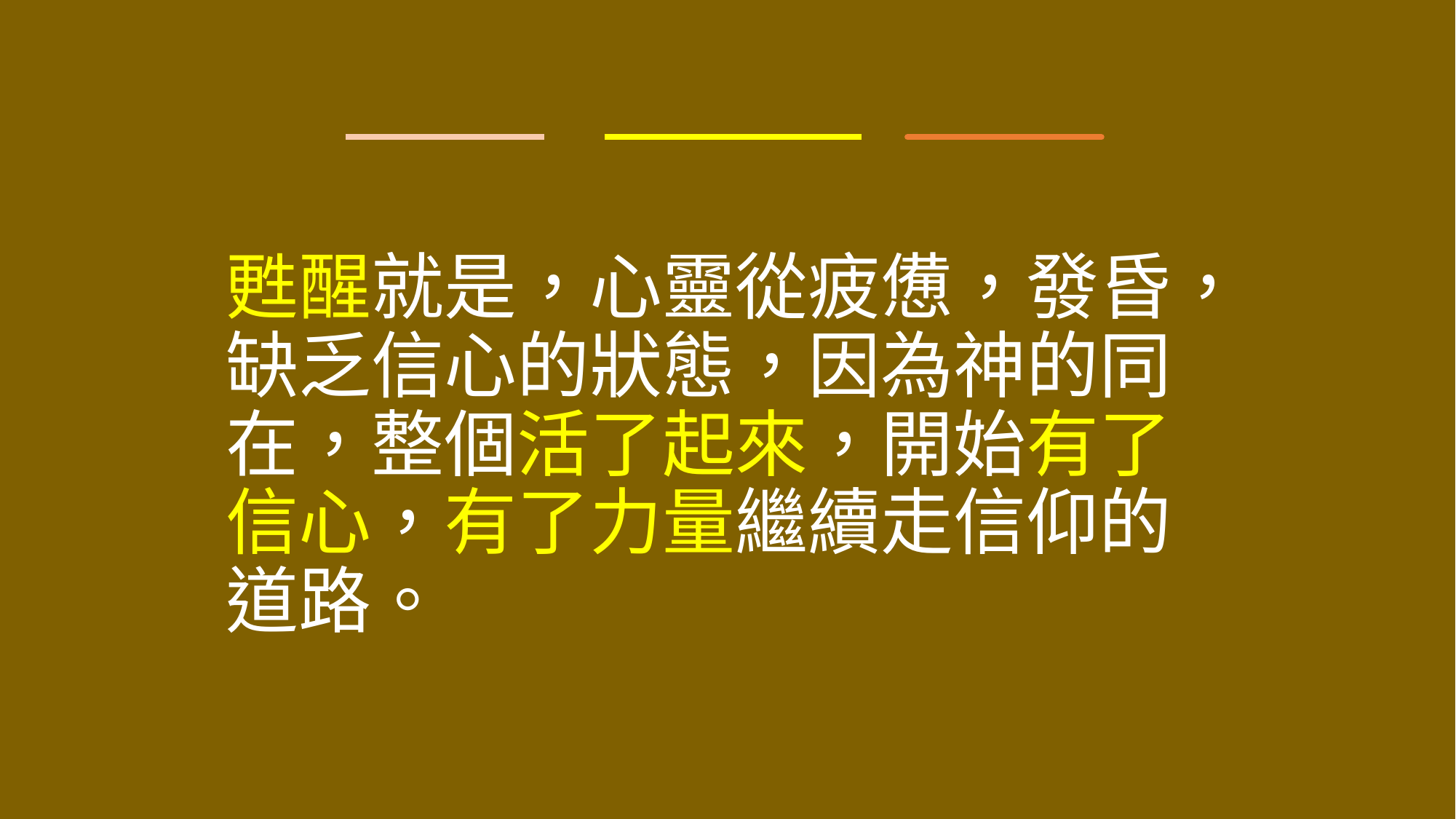

甦醒就是，心靈從疲憊，發昏，缺乏信心的狀態，因為神的同在，整個活了起來，開始有了信心，有了力量繼續走信仰的道路。